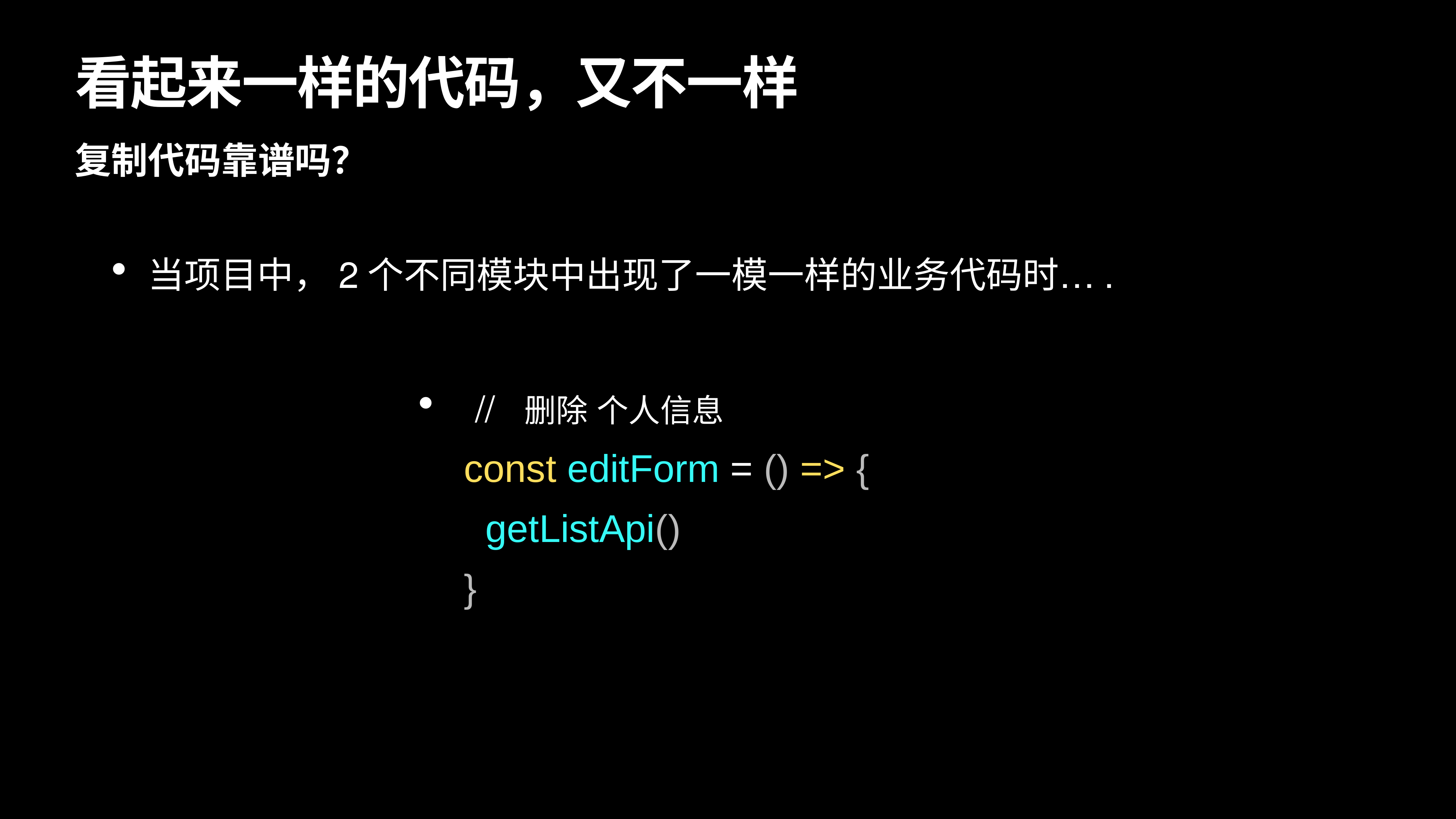

# 看起来一样的代码，又不一样
复制代码靠谱吗？
当项目中，2个不同模块中出现了一模一样的业务代码时….
  //  删除 个人信息
const editForm = () => {
  getListApi()
}